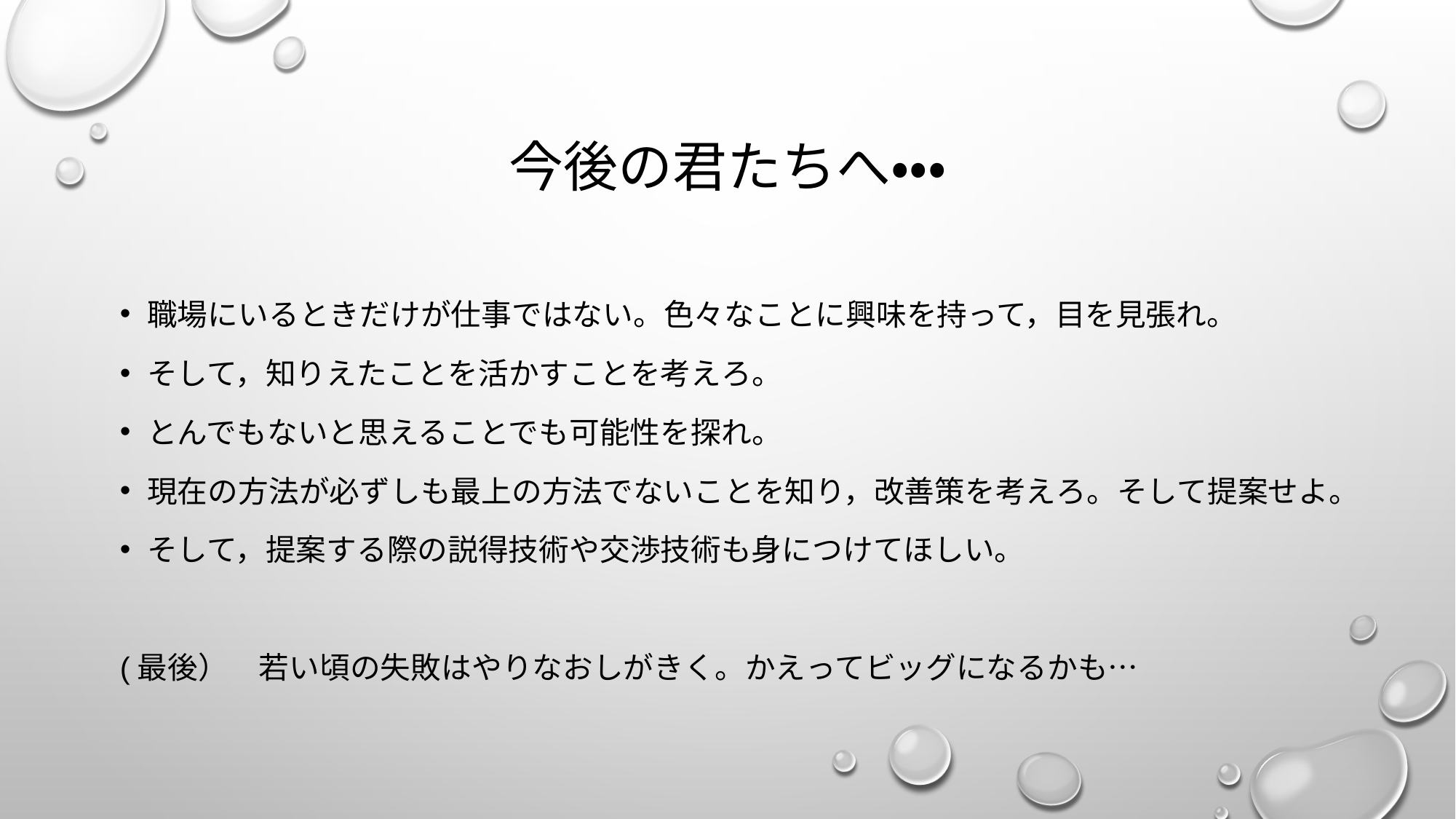

# 今後の君たちへ・・・
職場にいるときだけが仕事ではない。色々なことに興味を持って，目を見張れ。
そして，知りえたことを活かすことを考えろ。
とんでもないと思えることでも可能性を探れ。
現在の方法が必ずしも最上の方法でないことを知り，改善策を考えろ。そして提案せよ。
そして，提案する際の説得技術や交渉技術も身につけてほしい。

(最後）　若い頃の失敗はやりなおしがきく。かえってビッグになるかも…